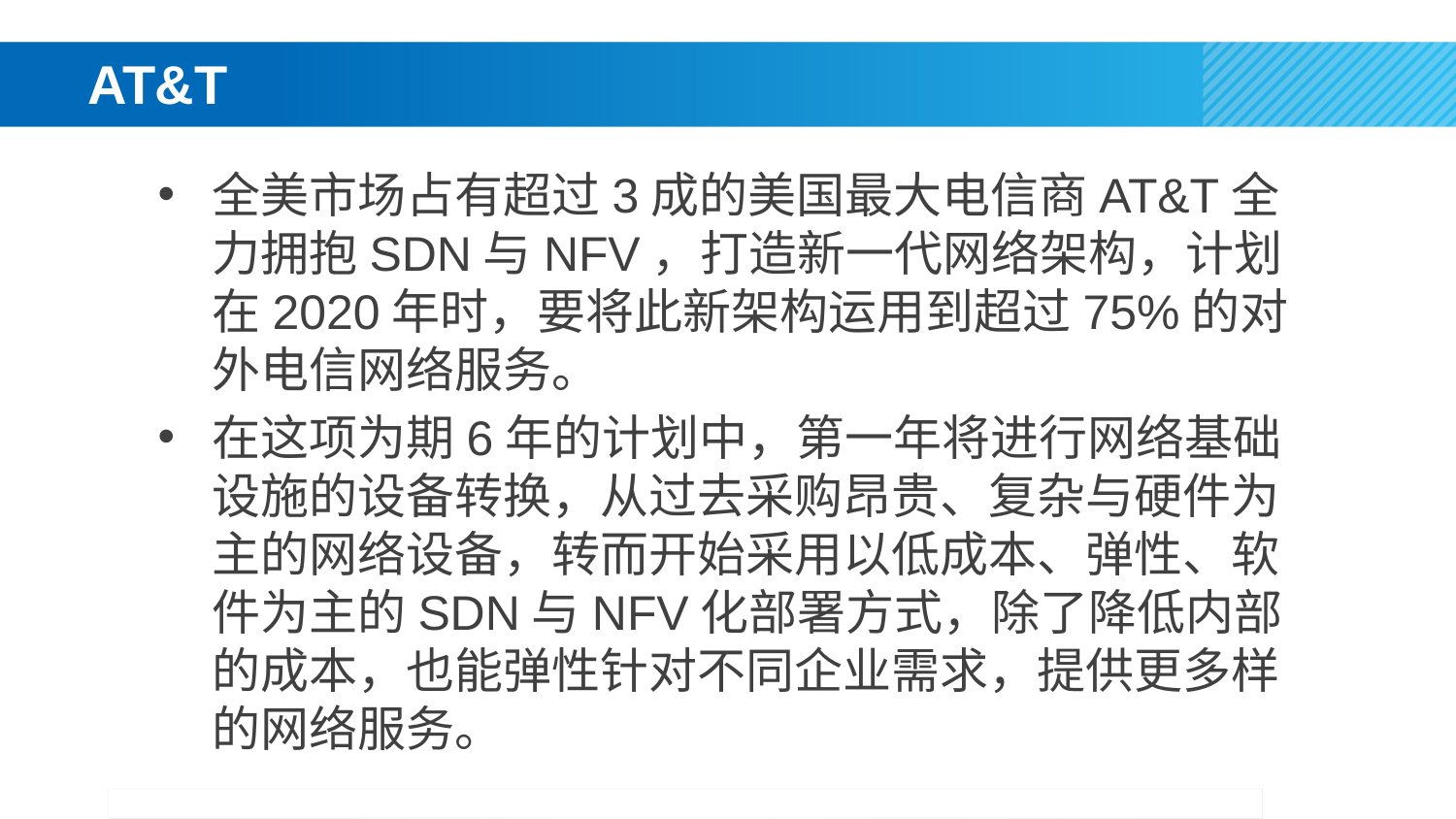

# AT&T
全美市场占有超过3成的美国最大电信商AT&T全力拥抱SDN与NFV，打造新一代网络架构，计划在2020年时，要将此新架构运用到超过75%的对外电信网络服务。
在这项为期6年的计划中，第一年将进行网络基础设施的设备转换，从过去采购昂贵、复杂与硬件为主的网络设备，转而开始采用以低成本、弹性、软件为主的SDN与NFV化部署方式，除了降低内部的成本，也能弹性针对不同企业需求，提供更多样的网络服务。